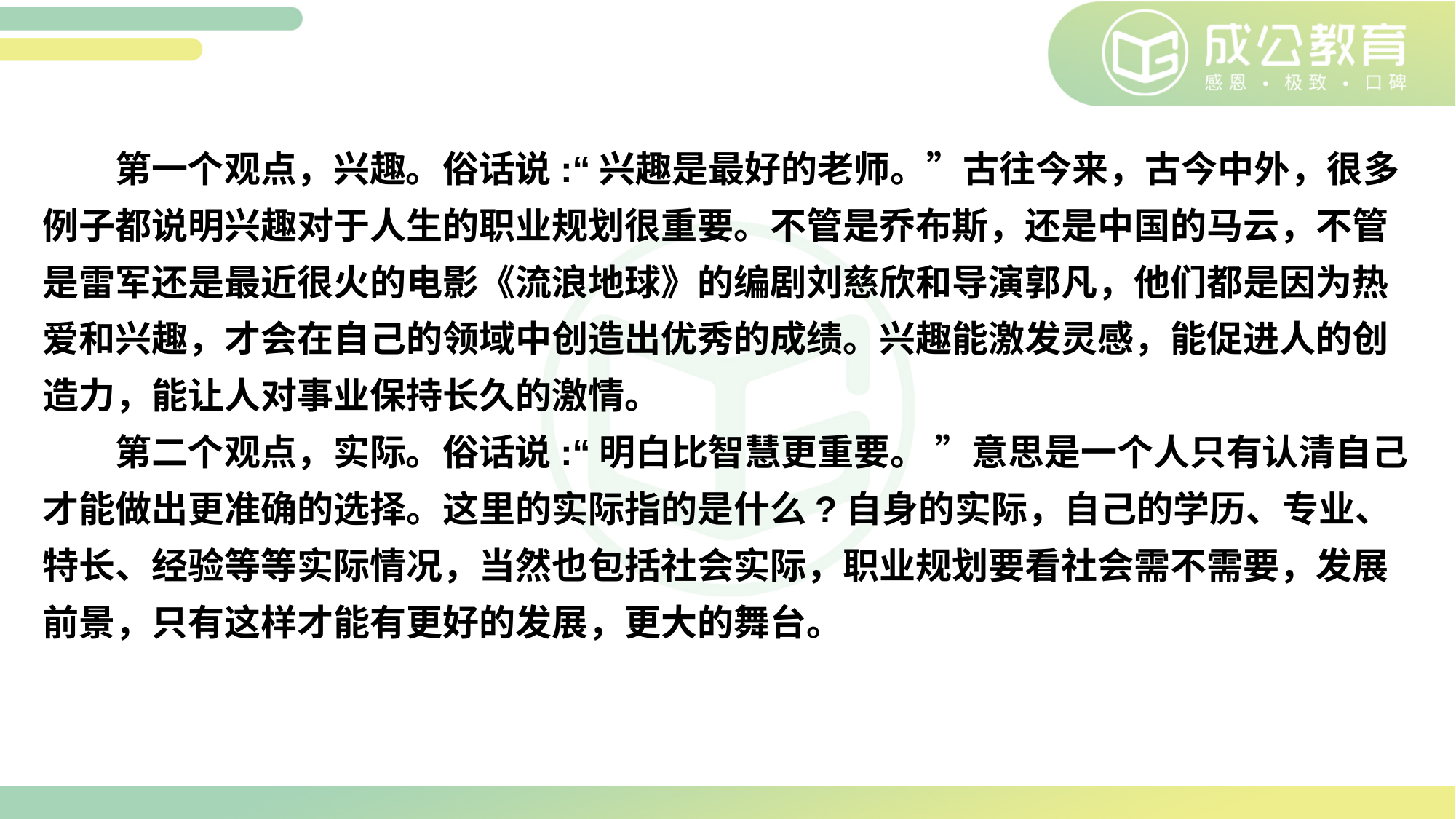

第一个观点，兴趣。俗话说:“兴趣是最好的老师。”古往今来，古今中外，很多例子都说明兴趣对于人生的职业规划很重要。不管是乔布斯，还是中国的马云，不管是雷军还是最近很火的电影《流浪地球》的编剧刘慈欣和导演郭凡，他们都是因为热爱和兴趣，才会在自己的领域中创造出优秀的成绩。兴趣能激发灵感，能促进人的创造力，能让人对事业保持长久的激情。
第二个观点，实际。俗话说:“明白比智慧更重要。 ”意思是一个人只有认清自己才能做出更准确的选择。这里的实际指的是什么?自身的实际，自己的学历、专业、特长、经验等等实际情况，当然也包括社会实际，职业规划要看社会需不需要，发展前景，只有这样才能有更好的发展，更大的舞台。